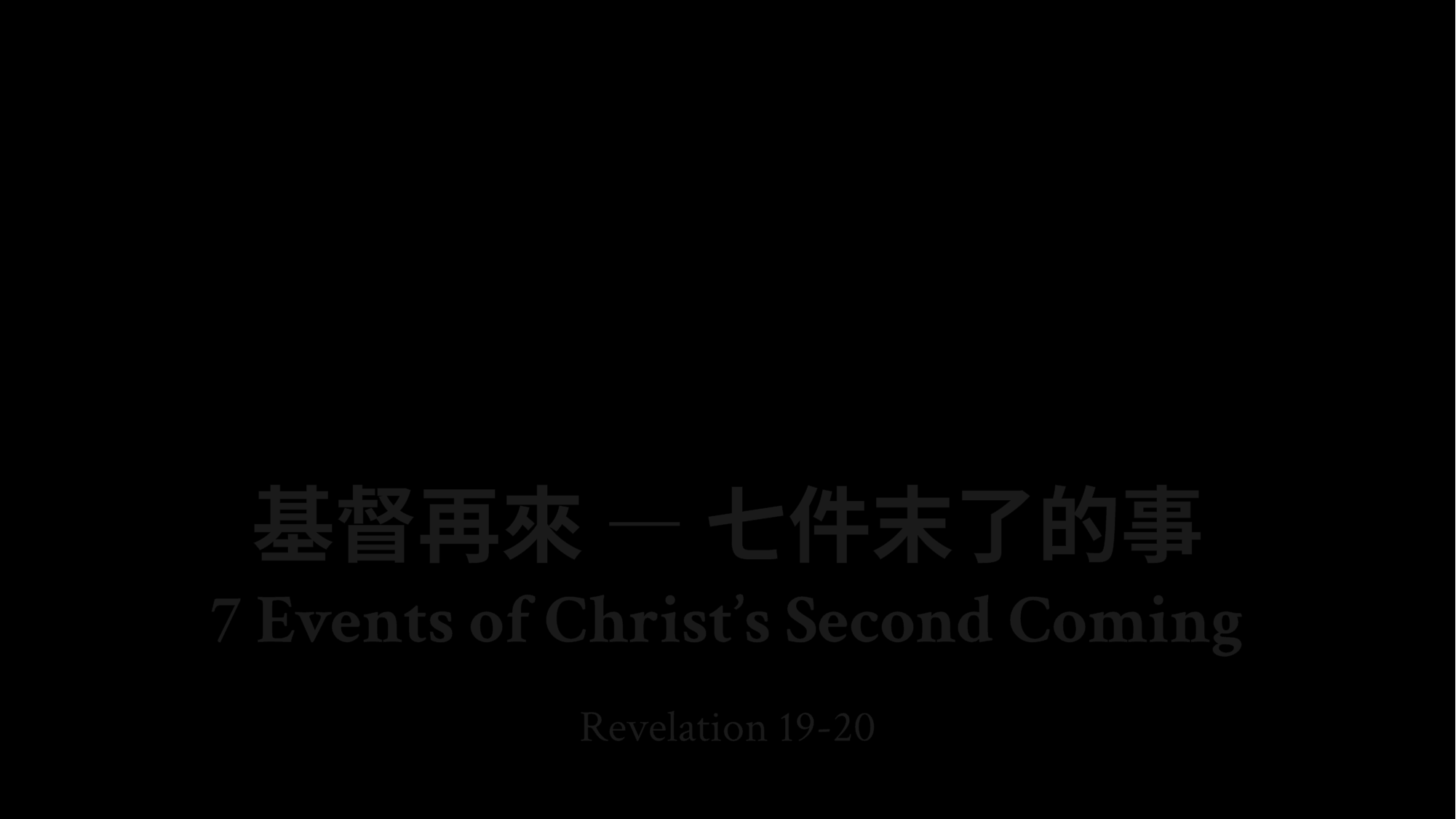

# 基督再來 — 七件末了的事 7 Events of Christ’s Second Coming Revelation 19-20